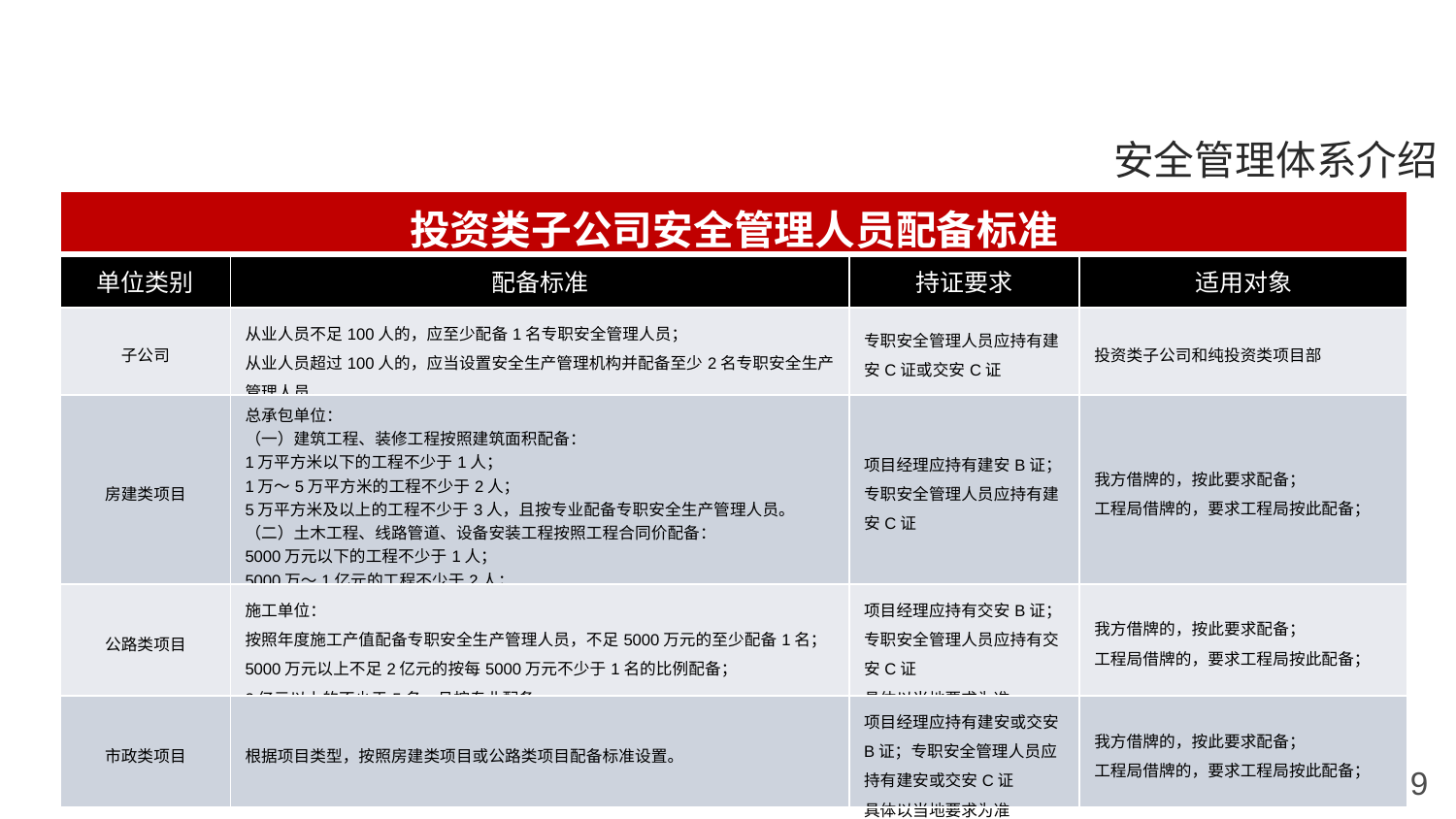

安全管理体系介绍
| 投资类子公司安全管理人员配备标准 |  |  |  |
| --- | --- | --- | --- |
| 单位类别 | 配备标准 | 持证要求 | 适用对象 |
| 子公司 | 从业人员不足100人的，应至少配备1名专职安全管理人员； 从业人员超过100人的，应当设置安全生产管理机构并配备至少2名专职安全生产管理人员。 | 专职安全管理人员应持有建安C证或交安C证 | 投资类子公司和纯投资类项目部 |
| 房建类项目 | 总承包单位： （一）建筑工程、装修工程按照建筑面积配备： 1万平方米以下的工程不少于1人； 1万～5万平方米的工程不少于2人； 5万平方米及以上的工程不少于3人，且按专业配备专职安全生产管理人员。 （二）土木工程、线路管道、设备安装工程按照工程合同价配备： 5000万元以下的工程不少于1人； 5000万～1亿元的工程不少于2人； 1亿元及以上的工程不少于3人，且按专业配备专职安全生产管理人员。 | 项目经理应持有建安B证；专职安全管理人员应持有建安C证 | 我方借牌的，按此要求配备； 工程局借牌的，要求工程局按此配备； |
| 公路类项目 | 施工单位： 按照年度施工产值配备专职安全生产管理人员，不足5000万元的至少配备1名； 5000万元以上不足2亿元的按每5000万元不少于1名的比例配备； 2亿元以上的不少于5名，且按专业配备。 | 项目经理应持有交安B证；专职安全管理人员应持有交安C证 具体以当地要求为准 | 我方借牌的，按此要求配备； 工程局借牌的，要求工程局按此配备； |
| 市政类项目 | 根据项目类型，按照房建类项目或公路类项目配备标准设置。 | 项目经理应持有建安或交安B证；专职安全管理人员应持有建安或交安C证 具体以当地要求为准 | 我方借牌的，按此要求配备； 工程局借牌的，要求工程局按此配备； |